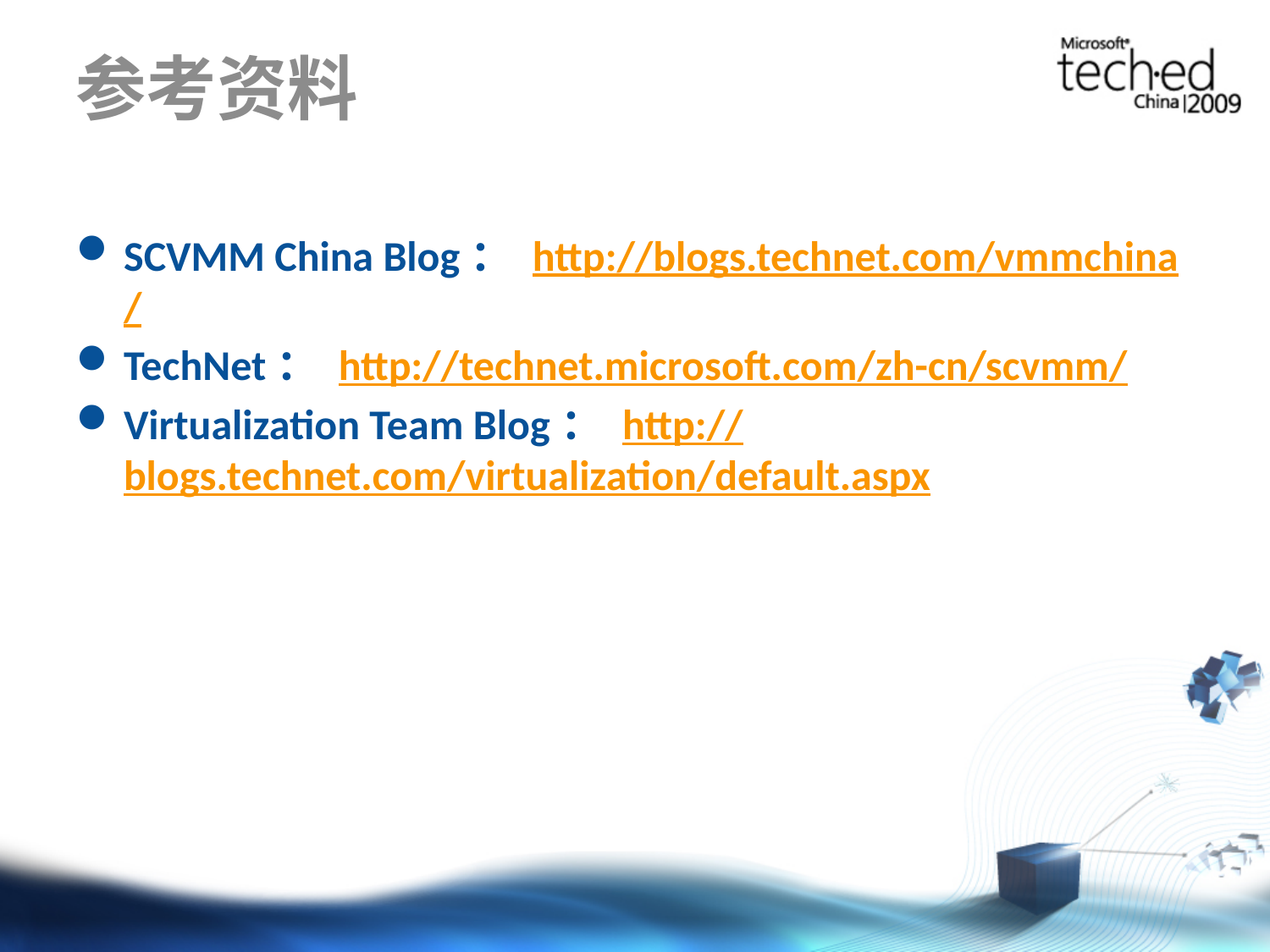

# 参考资料
SCVMM China Blog： http://blogs.technet.com/vmmchina/
TechNet： http://technet.microsoft.com/zh-cn/scvmm/
Virtualization Team Blog： http://blogs.technet.com/virtualization/default.aspx